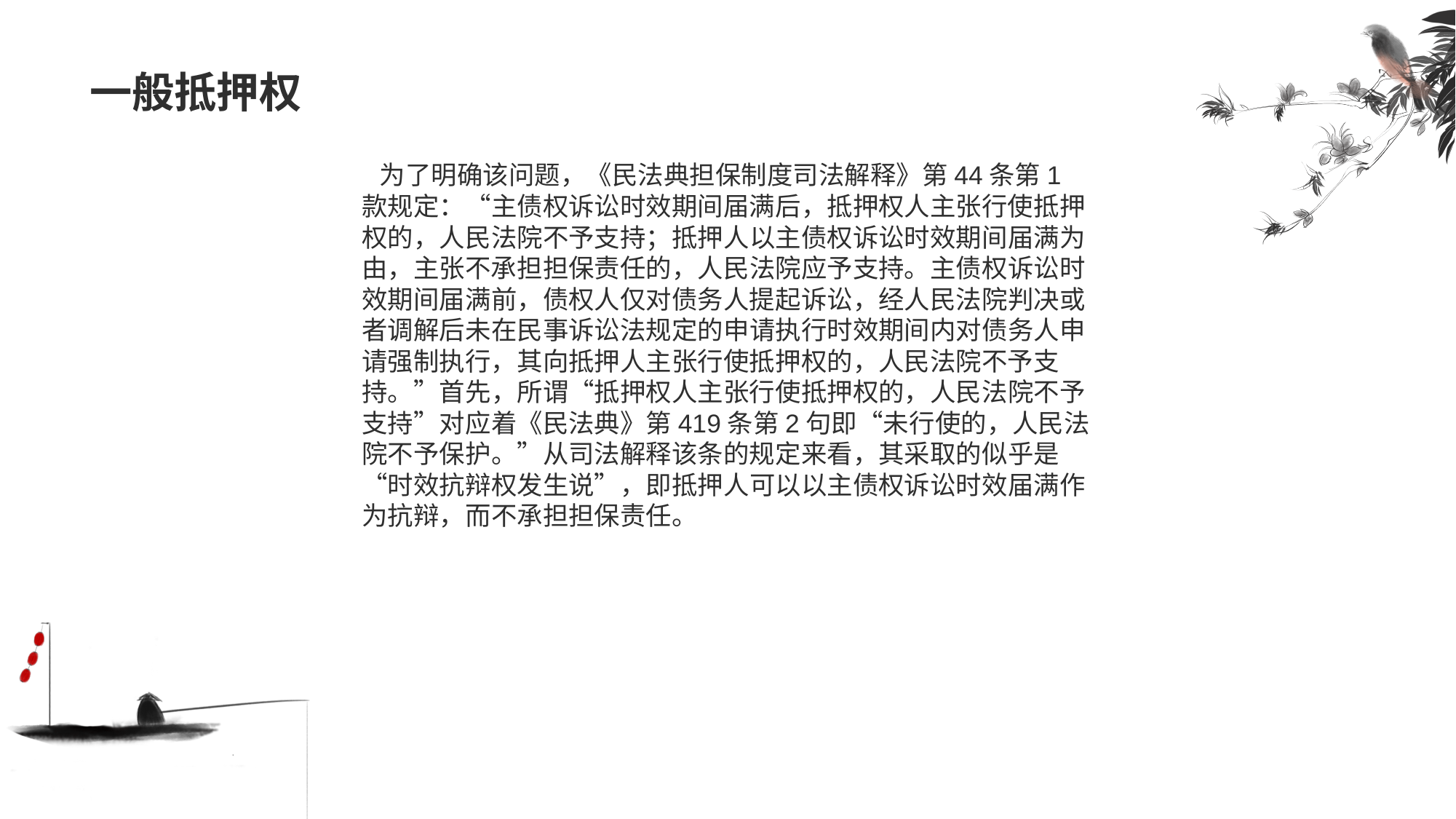

# 一般抵押权

  为了明确该问题，《民法典担保制度司法解释》第44条第1款规定：“主债权诉讼时效期间届满后，抵押权人主张行使抵押权的，人民法院不予支持；抵押人以主债权诉讼时效期间届满为由，主张不承担担保责任的，人民法院应予支持。主债权诉讼时效期间届满前，债权人仅对债务人提起诉讼，经人民法院判决或者调解后未在民事诉讼法规定的申请执行时效期间内对债务人申请强制执行，其向抵押人主张行使抵押权的，人民法院不予支持。”首先，所谓“抵押权人主张行使抵押权的，人民法院不予支持”对应着《民法典》第419条第2句即“未行使的，人民法院不予保护。”从司法解释该条的规定来看，其采取的似乎是“时效抗辩权发生说”，即抵押人可以以主债权诉讼时效届满作为抗辩，而不承担担保责任。
163